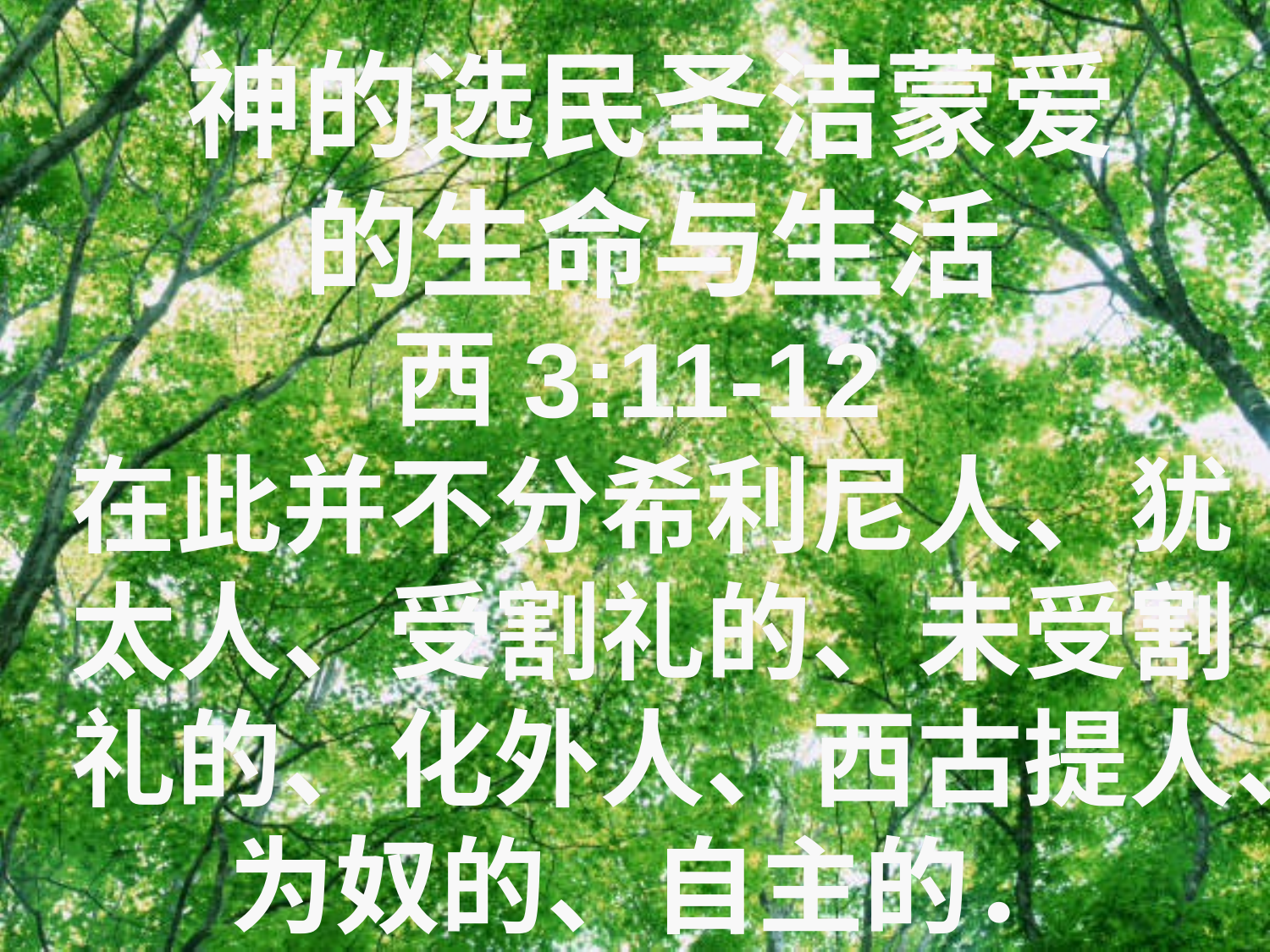

神的选民圣洁蒙爱
的生命与生活
西3:11-12
在此并不分希利尼人、犹太人、受割礼的、未受割礼的、化外人、西古提人、为奴的、自主的．